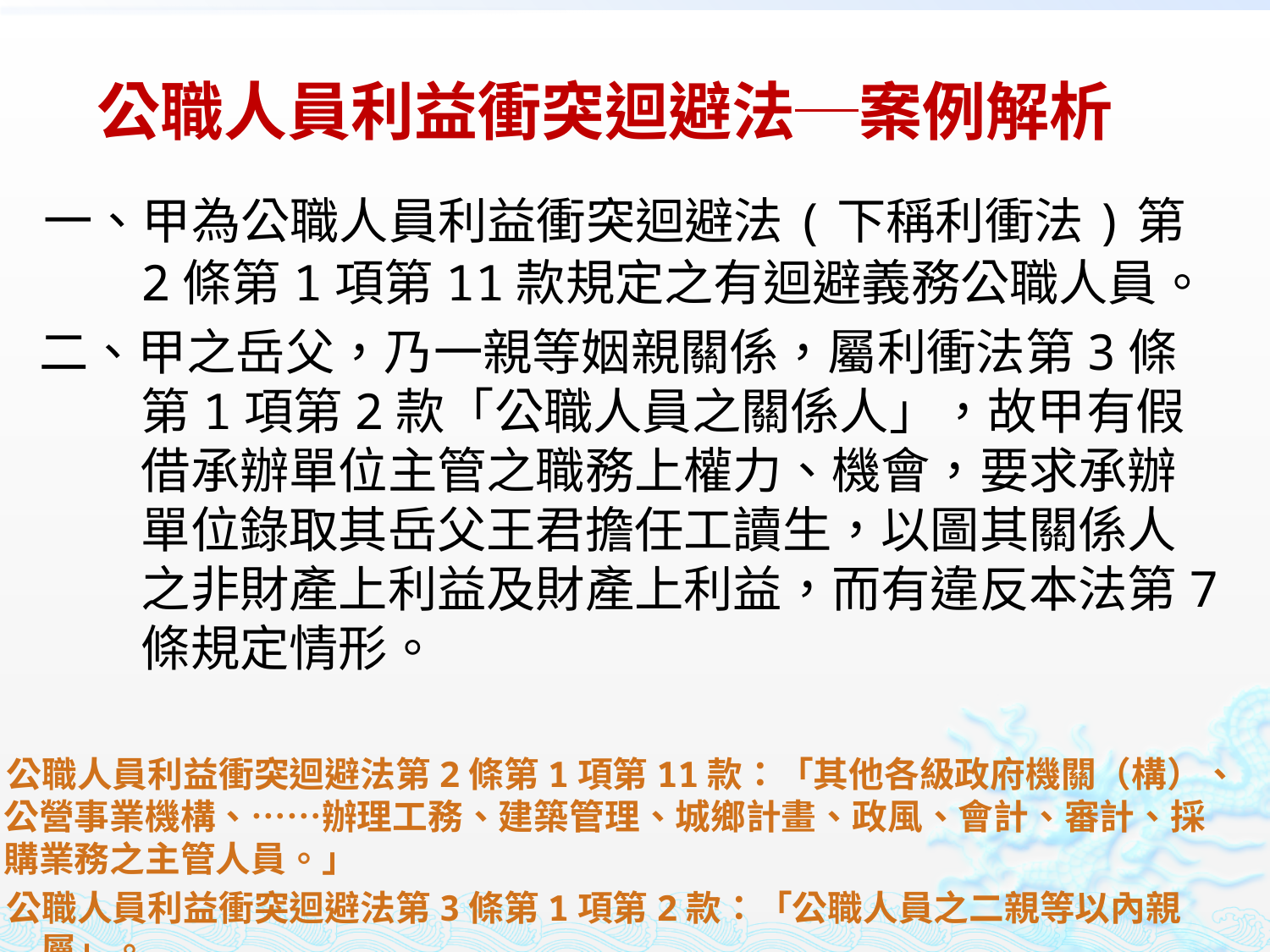

# 公職人員利益衝突迴避法─案例解析
  一、甲為公職人員利益衝突迴避法(下稱利衝法)第2條第1項第11款規定之有迴避義務公職人員。
 二、甲之岳父，乃一親等姻親關係，屬利衝法第3條第1項第2款「公職人員之關係人」，故甲有假借承辦單位主管之職務上權力、機會，要求承辦單位錄取其岳父王君擔任工讀生，以圖其關係人之非財產上利益及財產上利益，而有違反本法第7條規定情形。

公職人員利益衝突迴避法第2條第1項第11款：「其他各級政府機關（構）、公營事業機構、……辦理工務、建築管理、城鄉計畫、政風、會計、審計、採購業務之主管人員。」
公職人員利益衝突迴避法第3條第1項第2款：「公職人員之二親等以內親屬」。